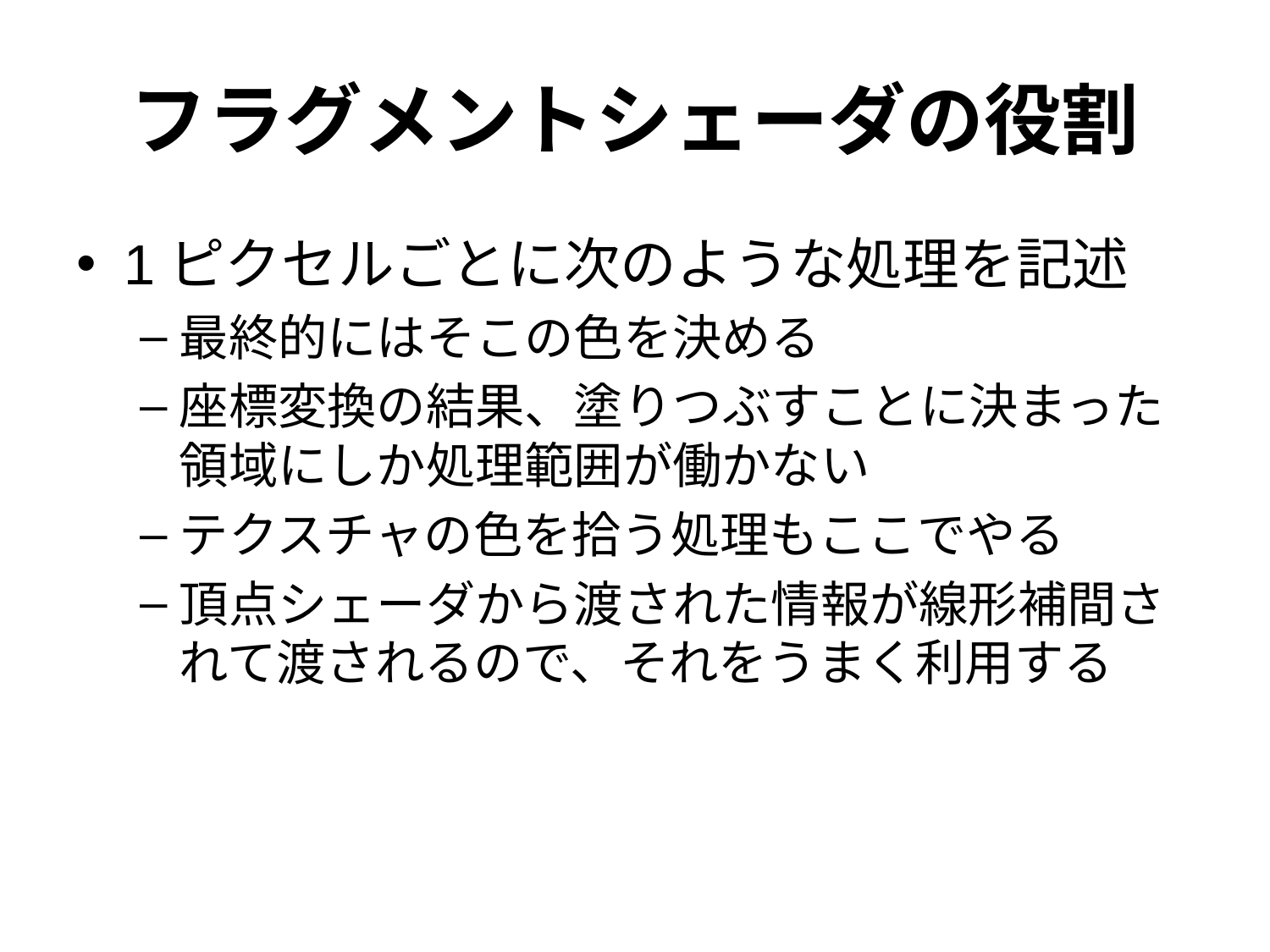

# フラグメントシェーダの役割
1ピクセルごとに次のような処理を記述
最終的にはそこの色を決める
座標変換の結果、塗りつぶすことに決まった領域にしか処理範囲が働かない
テクスチャの色を拾う処理もここでやる
頂点シェーダから渡された情報が線形補間されて渡されるので、それをうまく利用する